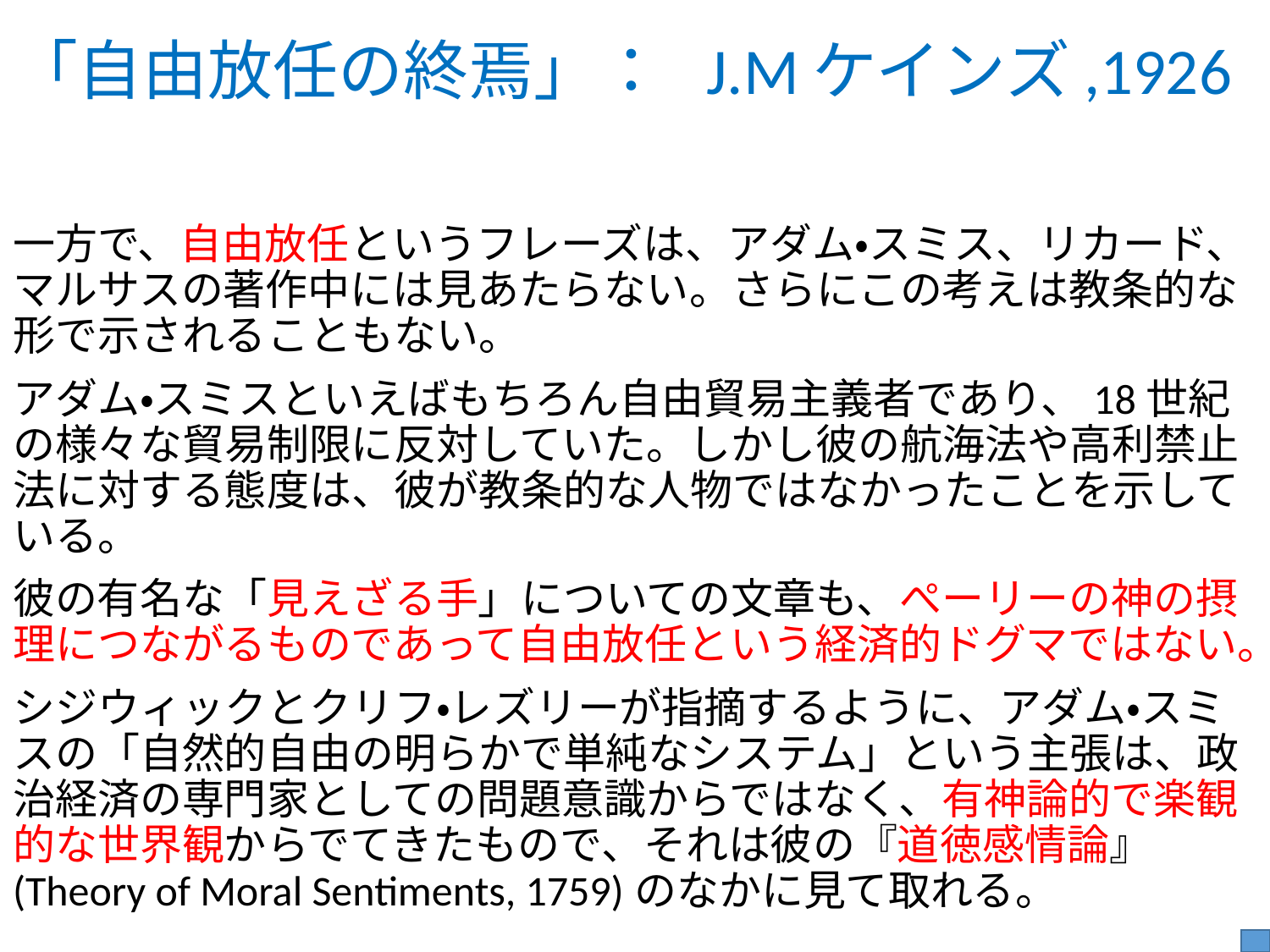

# 「自由放任の終焉」：  J.Mケインズ,1926
一方で、自由放任というフレーズは、アダム・スミス、リカード、マルサスの著作中には見あたらない。さらにこの考えは教条的な形で示されることもない。
アダム・スミスといえばもちろん自由貿易主義者であり、18世紀の様々な貿易制限に反対していた。しかし彼の航海法や高利禁止法に対する態度は、彼が教条的な人物ではなかったことを示している。
彼の有名な「見えざる手」についての文章も、ぺーリーの神の摂理につながるものであって自由放任という経済的ドグマではない。
シジウィックとクリフ・レズリーが指摘するように、アダム・スミスの「自然的自由の明らかで単純なシステム」という主張は、政治経済の専門家としての問題意識からではなく、有神論的で楽観的な世界観からでてきたもので、それは彼の『道徳感情論』(Theory of Moral Sentiments, 1759)のなかに見て取れる。